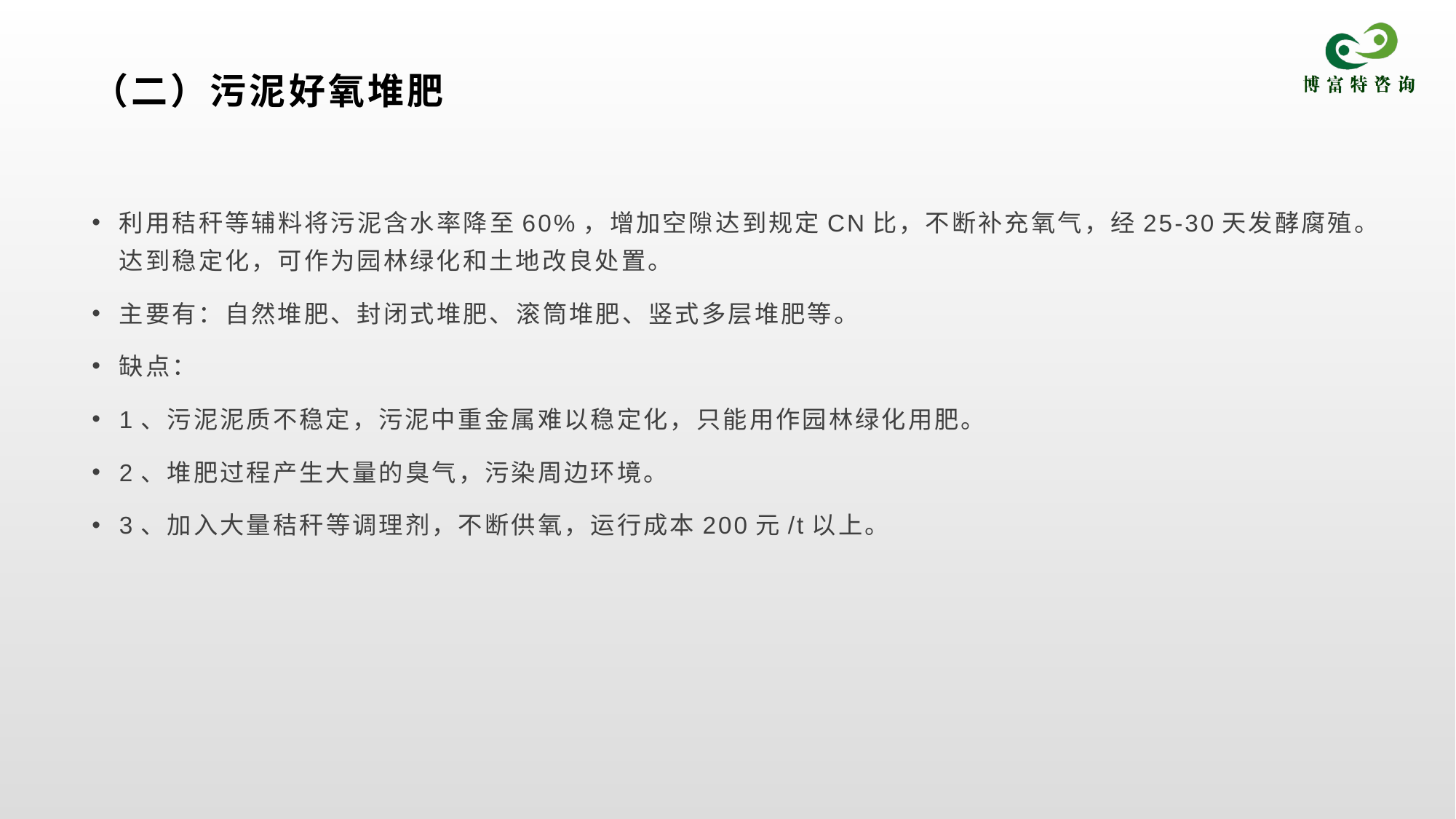

# （二）污泥好氧堆肥

利用秸秆等辅料将污泥含水率降至60%，增加空隙达到规定CN比，不断补充氧气，经25-30天发酵腐殖。达到稳定化，可作为园林绿化和土地改良处置。
主要有：自然堆肥、封闭式堆肥、滚筒堆肥、竖式多层堆肥等。
缺点：
1、污泥泥质不稳定，污泥中重金属难以稳定化，只能用作园林绿化用肥。
2、堆肥过程产生大量的臭气，污染周边环境。
3、加入大量秸秆等调理剂，不断供氧，运行成本200元/t以上。